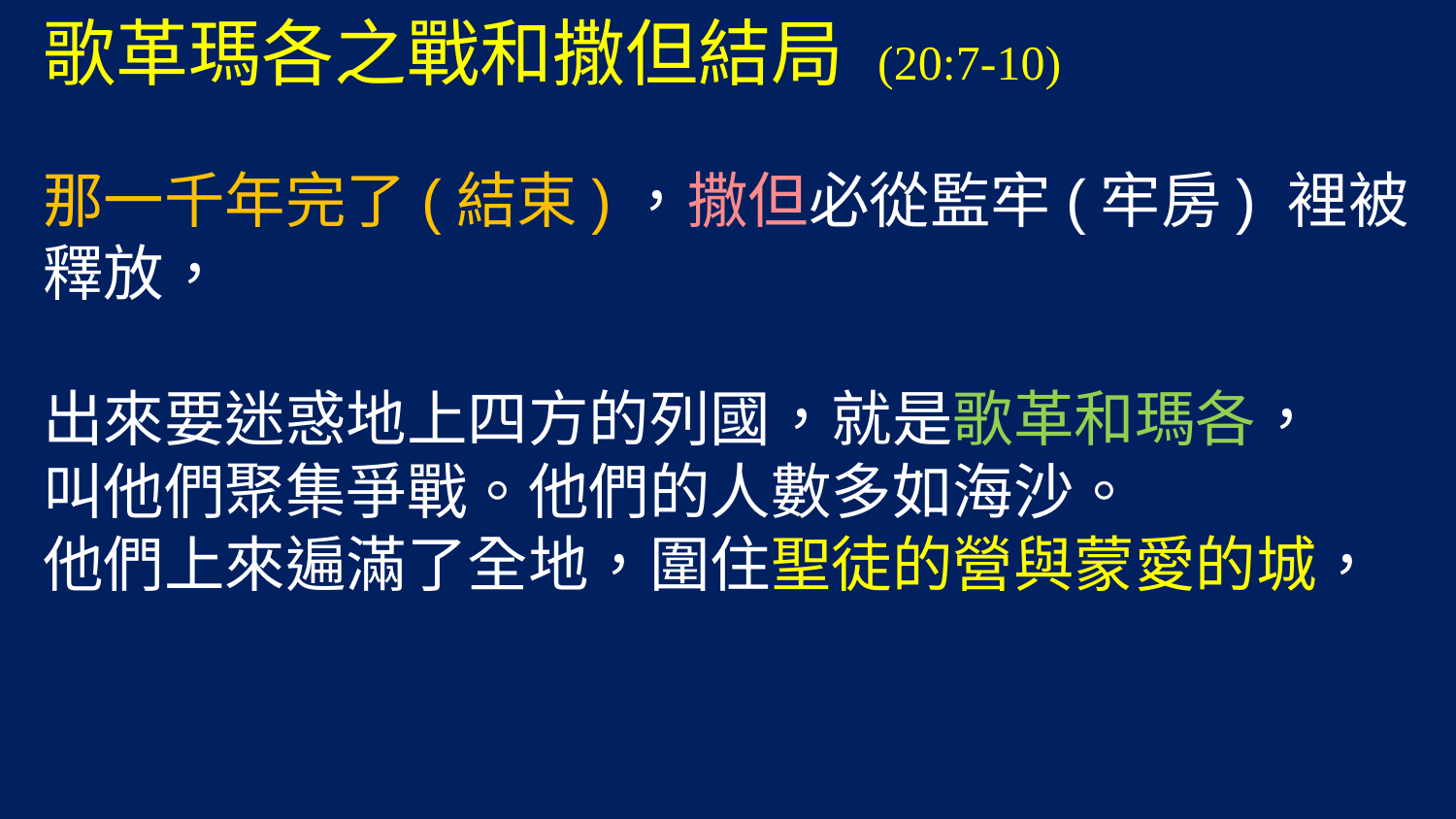

歌革瑪各之戰和撒但結局 (20:7-10)

那一千年完了(結束)，撒但必從監牢(牢房) 裡被釋放，

出來要迷惑地上四方的列國，就是歌革和瑪各，
叫他們聚集爭戰。他們的人數多如海沙。
他們上來遍滿了全地，圍住聖徒的營與蒙愛的城，